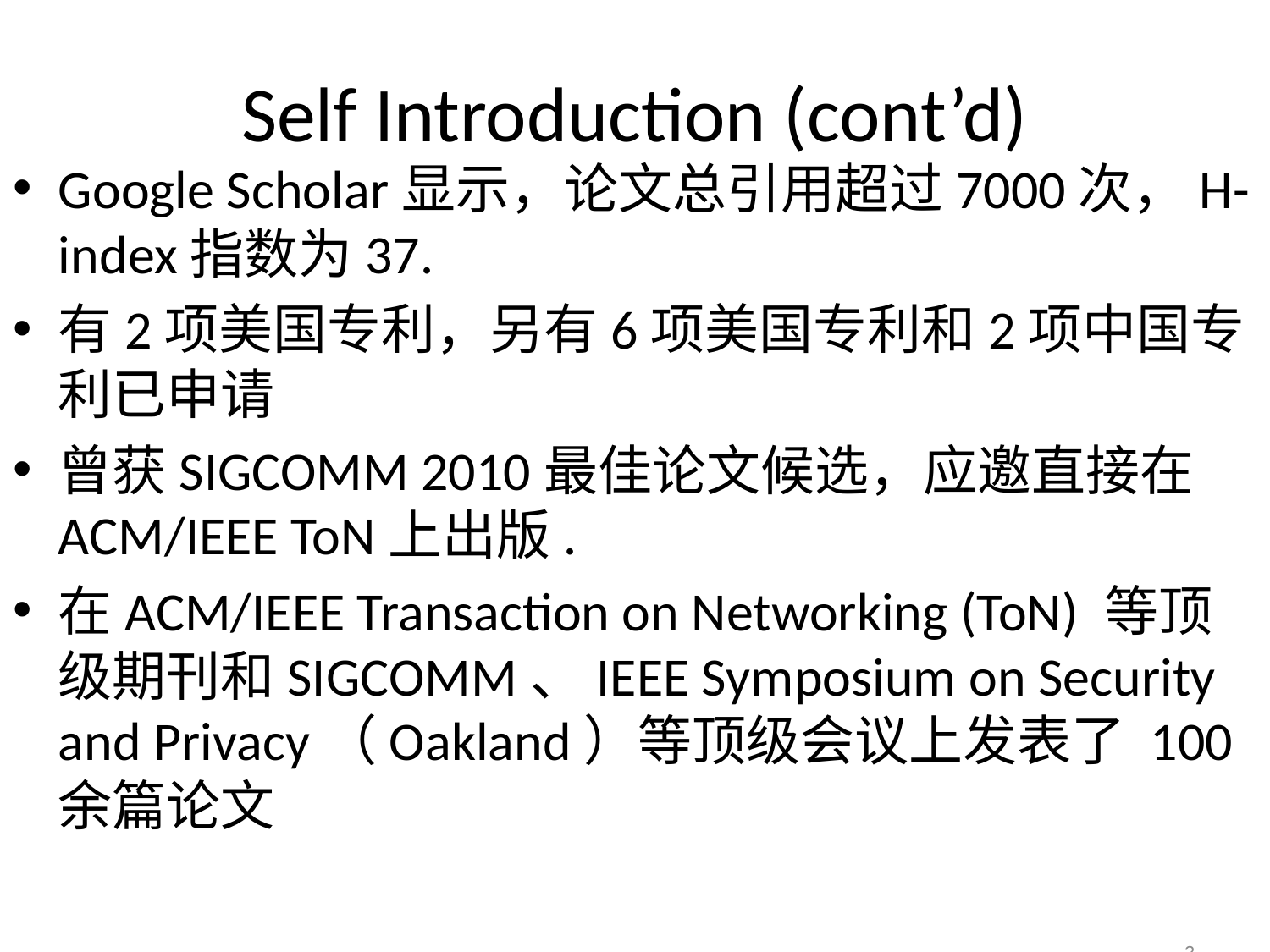

# Self Introduction (cont’d)
Google Scholar显示，论文总引用超过7000次，H-index指数为37.
有2项美国专利，另有6项美国专利和2项中国专利已申请
曾获SIGCOMM 2010最佳论文候选，应邀直接在ACM/IEEE ToN上出版.
在ACM/IEEE Transaction on Networking (ToN) 等顶级期刊和SIGCOMM、IEEE Symposium on Security and Privacy（Oakland）等顶级会议上发表了 100余篇论文

3